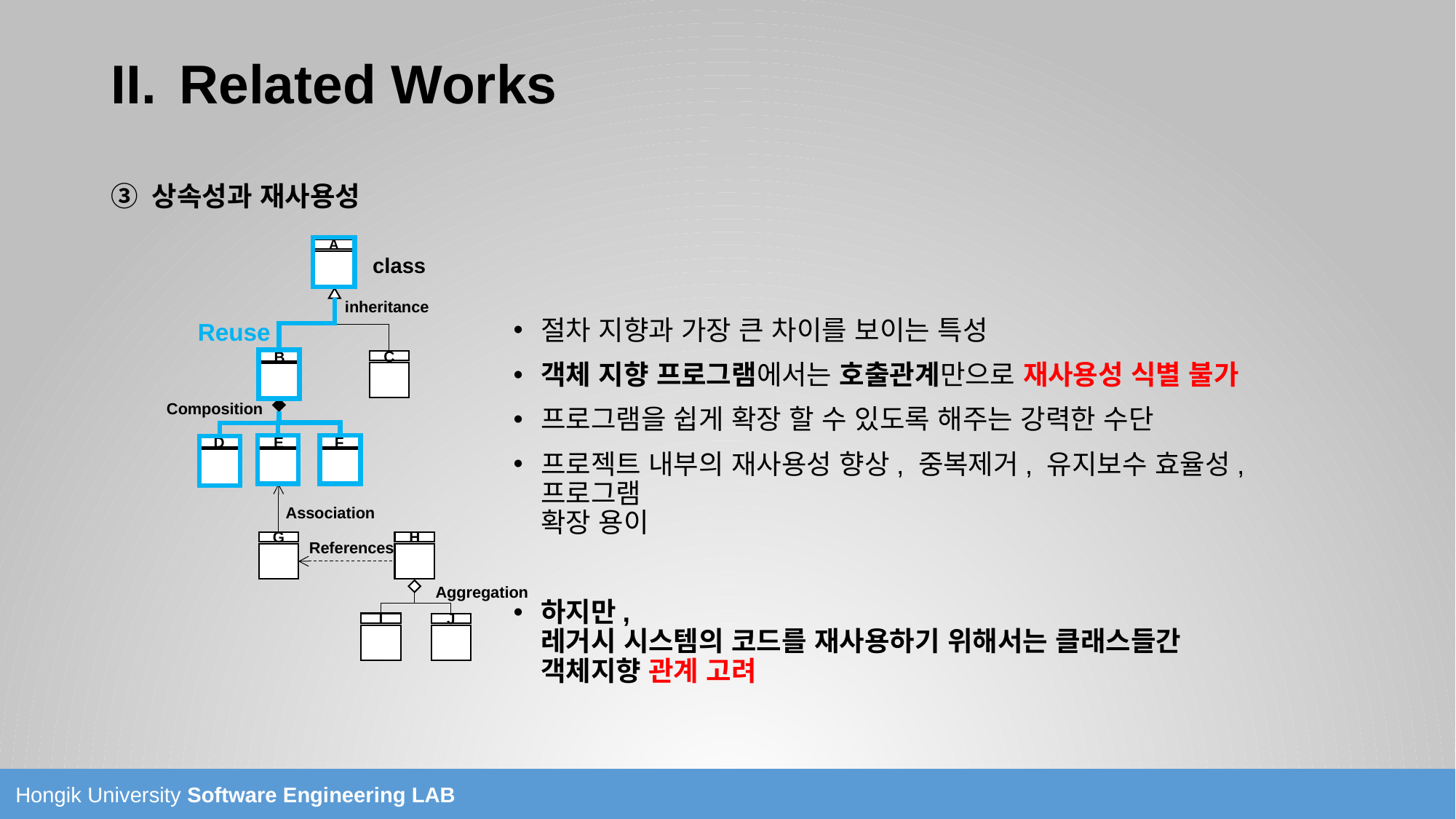

# Related Works

상속성과 재사용성

절차 지향과 가장 큰 차이를 보이는 특성
객체 지향 프로그램에서는 호출관계만으로 재사용성 식별 불가
프로그램을 쉽게 확장 할 수 있도록 해주는 강력한 수단
프로젝트 내부의 재사용성 향상, 중복제거, 유지보수 효율성, 프로그램
확장 용이

하지만,
레거시 시스템의 코드를 재사용하기 위해서는 클래스들간
객체지향 관계 고려

A
class

inheritance
Reuse

C
B

Composition

D
E
F

Association
H
G
References

Aggregation

I
J